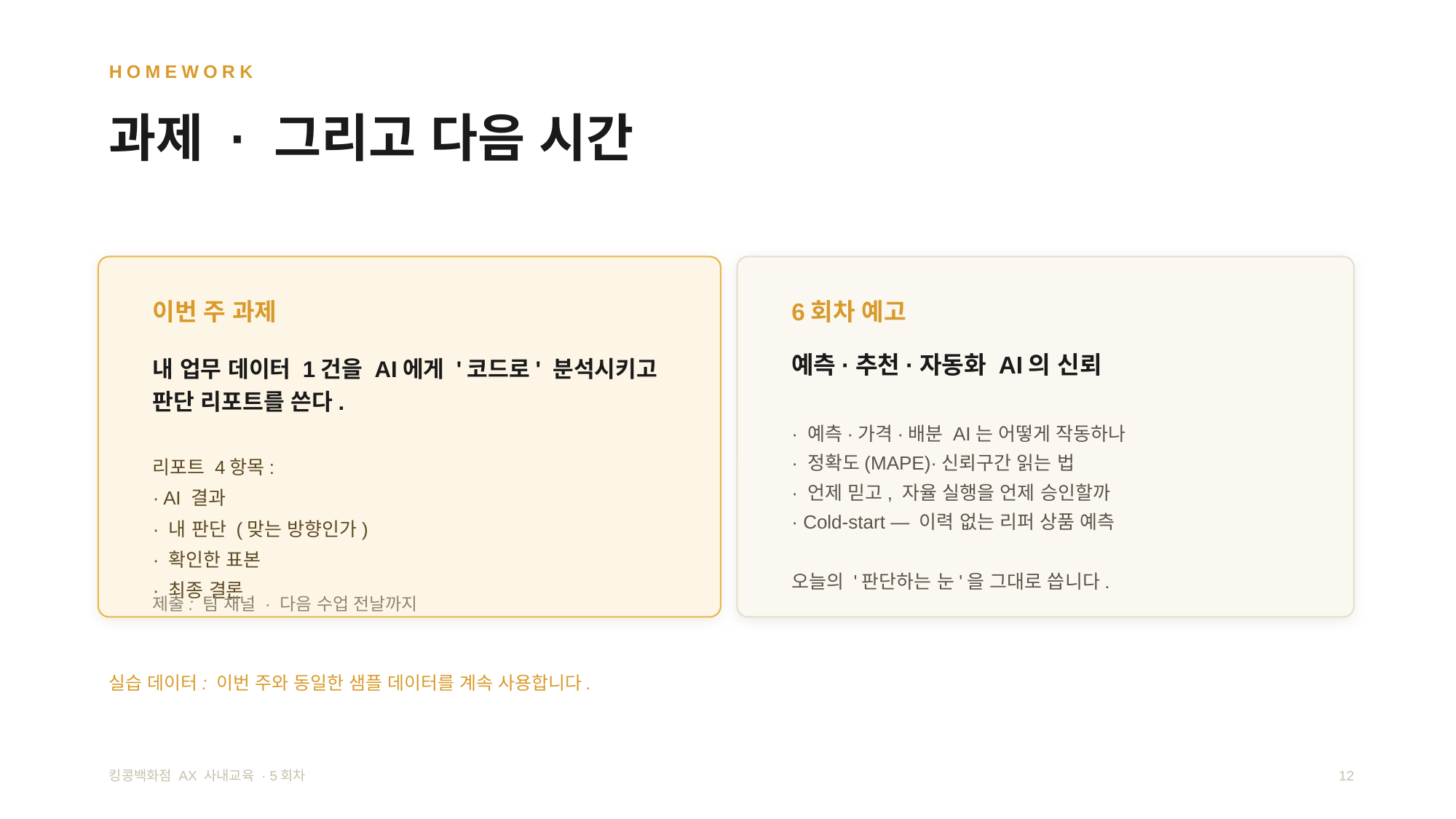

HOMEWORK
과제 · 그리고 다음 시간

이번 주 과제
6회차 예고
내 업무 데이터 1건을 AI에게 '코드로' 분석시키고 판단 리포트를 쓴다.
예측·추천·자동화 AI의 신뢰
· 예측·가격·배분 AI는 어떻게 작동하나
· 정확도(MAPE)·신뢰구간 읽는 법
· 언제 믿고, 자율 실행을 언제 승인할까
· Cold-start — 이력 없는 리퍼 상품 예측

오늘의 '판단하는 눈'을 그대로 씁니다.
리포트 4항목:
· AI 결과
· 내 판단 (맞는 방향인가)
· 확인한 표본
· 최종 결론
제출: 팀 채널 · 다음 수업 전날까지
실습 데이터: 이번 주와 동일한 샘플 데이터를 계속 사용합니다.
킹콩백화점 AX 사내교육 · 5회차
12